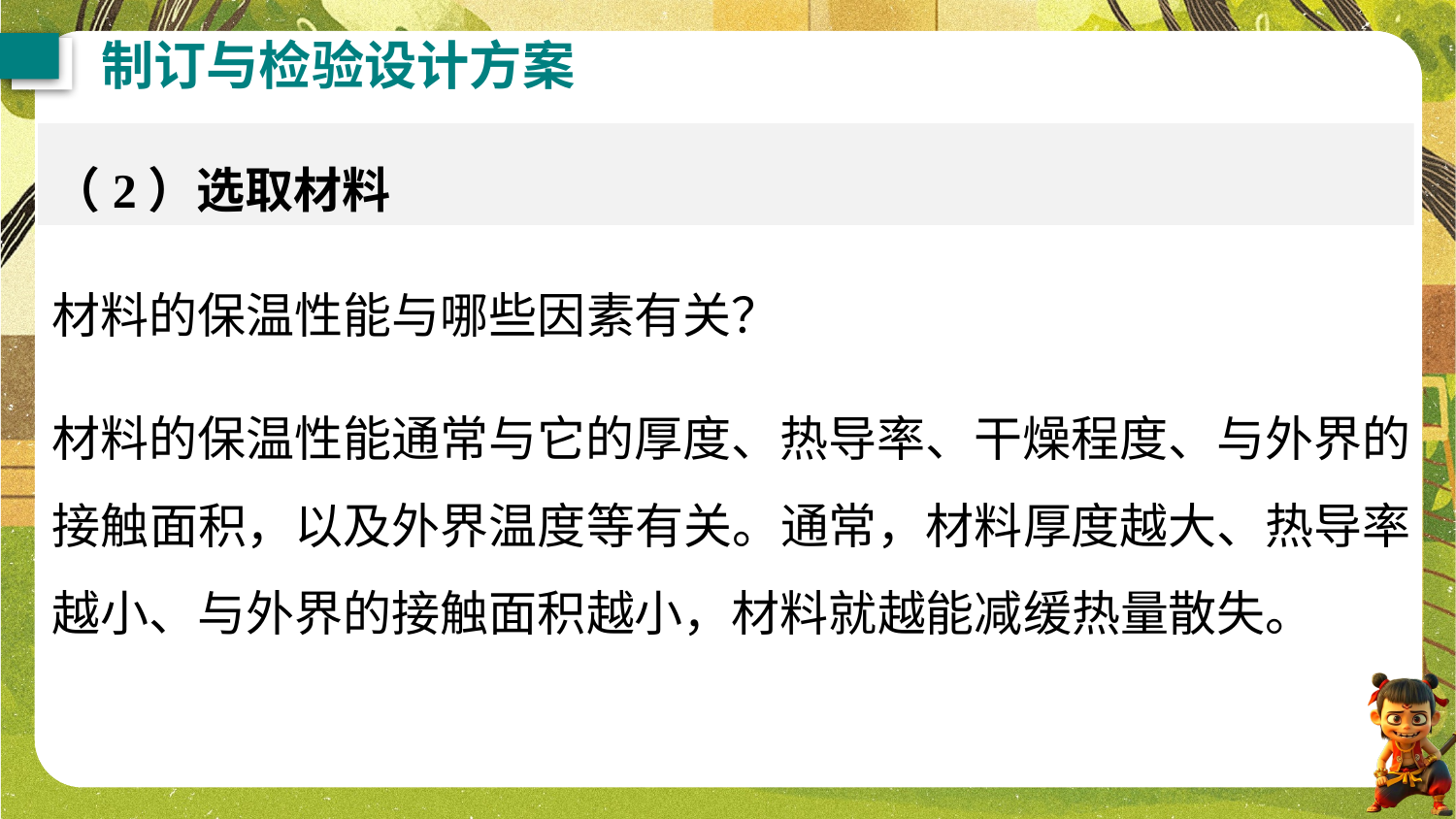

制订与检验设计方案

（2）选取材料
材料的保温性能与哪些因素有关？
材料的保温性能通常与它的厚度、热导率、干燥程度、与外界的接触面积，以及外界温度等有关。通常，材料厚度越大、热导率越小、与外界的接触面积越小，材料就越能减缓热量散失。